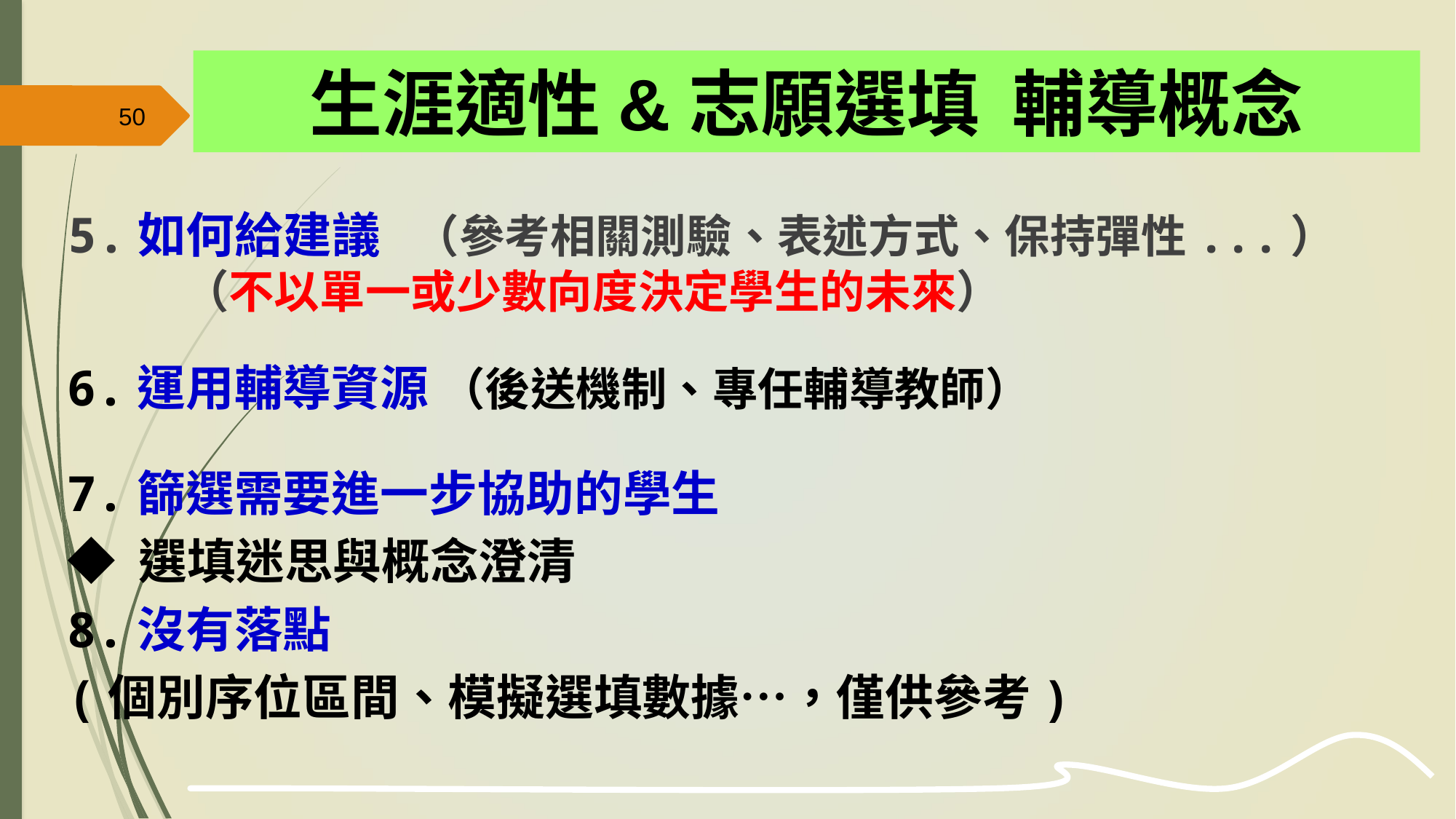

生涯適性&志願選填  輔導概念
50
5.如何給建議   （參考相關測驗、表述方式、保持彈性...）                （不以單一或少數向度決定學生的未來）
6.運用輔導資源 （後送機制、專任輔導教師）
7.篩選需要進一步協助的學生
◆ 選填迷思與概念澄清
8.沒有落點
(個別序位區間、模擬選填數據…，僅供參考)